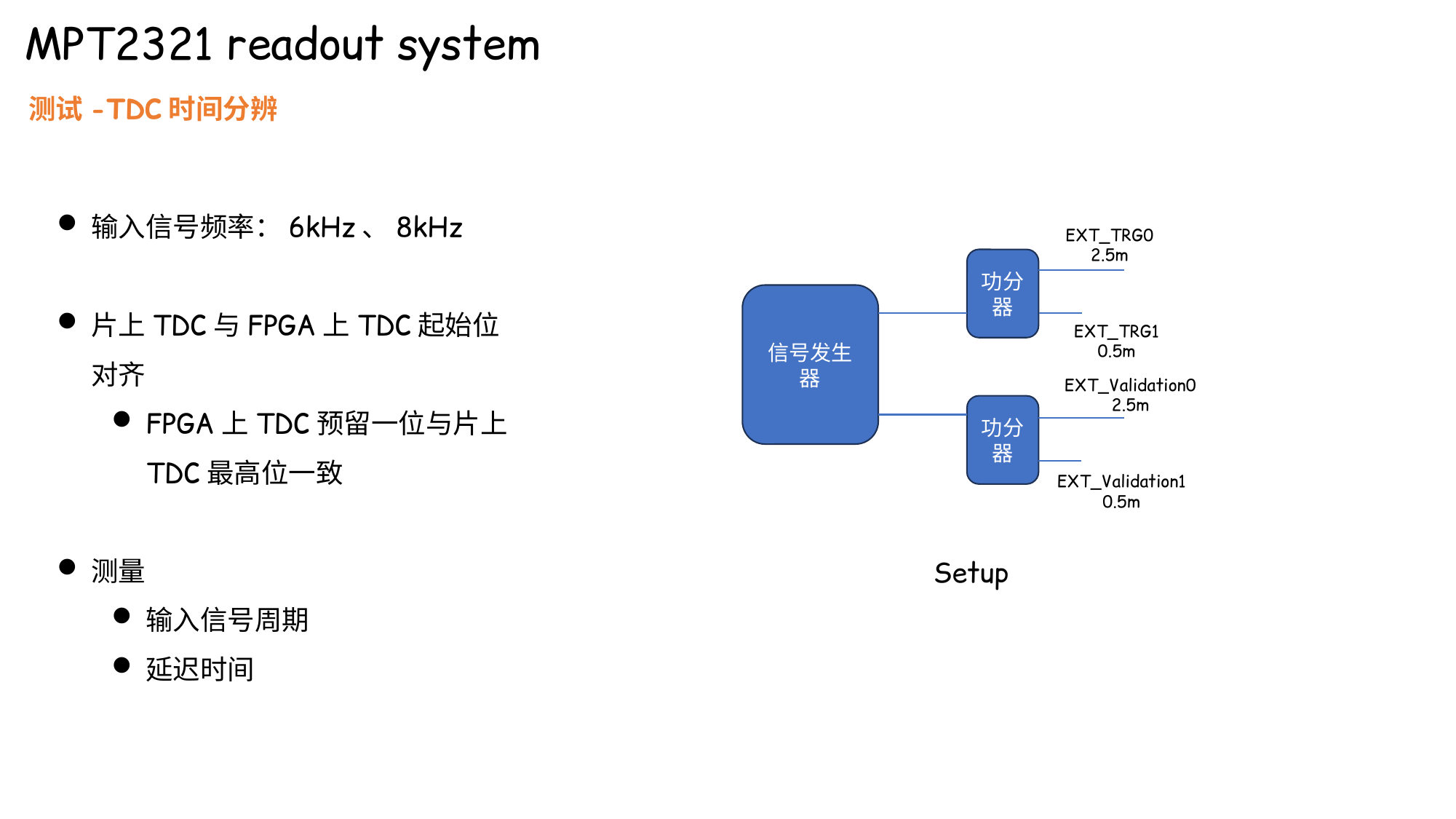

# MPT2321 readout system
测试-TDC时间分辨
输入信号频率：6kHz、8kHz

片上TDC与FPGA上TDC起始位对齐
FPGA上TDC预留一位与片上TDC最高位一致

测量
输入信号周期
延迟时间

EXT_TRG0
2.5m
功分器
信号发生器
EXT_TRG1
0.5m
EXT_Validation0
2.5m
功分器
EXT_Validation1
0.5m
Setup